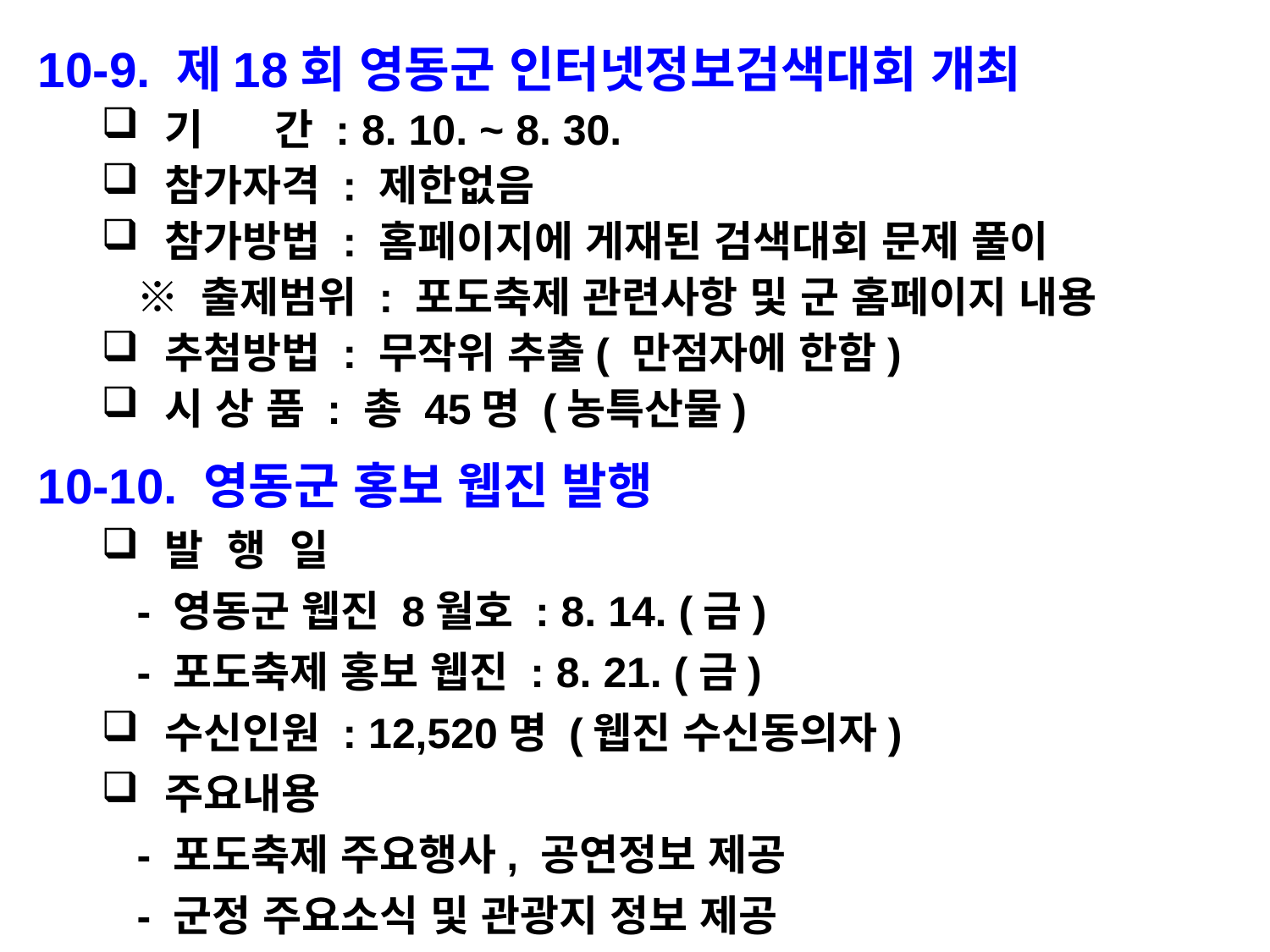

10-9. 제18회 영동군 인터넷정보검색대회 개최
기      간 : 8. 10. ~ 8. 30.
참가자격 : 제한없음
참가방법 : 홈페이지에 게재된 검색대회 문제 풀이
   ※ 출제범위 : 포도축제 관련사항 및 군 홈페이지 내용
추첨방법 : 무작위 추출( 만점자에 한함)
시 상 품 : 총 45명 (농특산물)
10-10. 영동군 홍보 웹진 발행
발  행  일
   - 영동군 웹진 8월호 : 8. 14. (금)
   - 포도축제 홍보 웹진 : 8. 21. (금)
수신인원 : 12,520명 (웹진 수신동의자)
주요내용
   - 포도축제 주요행사, 공연정보 제공
   - 군정 주요소식 및 관광지 정보 제공